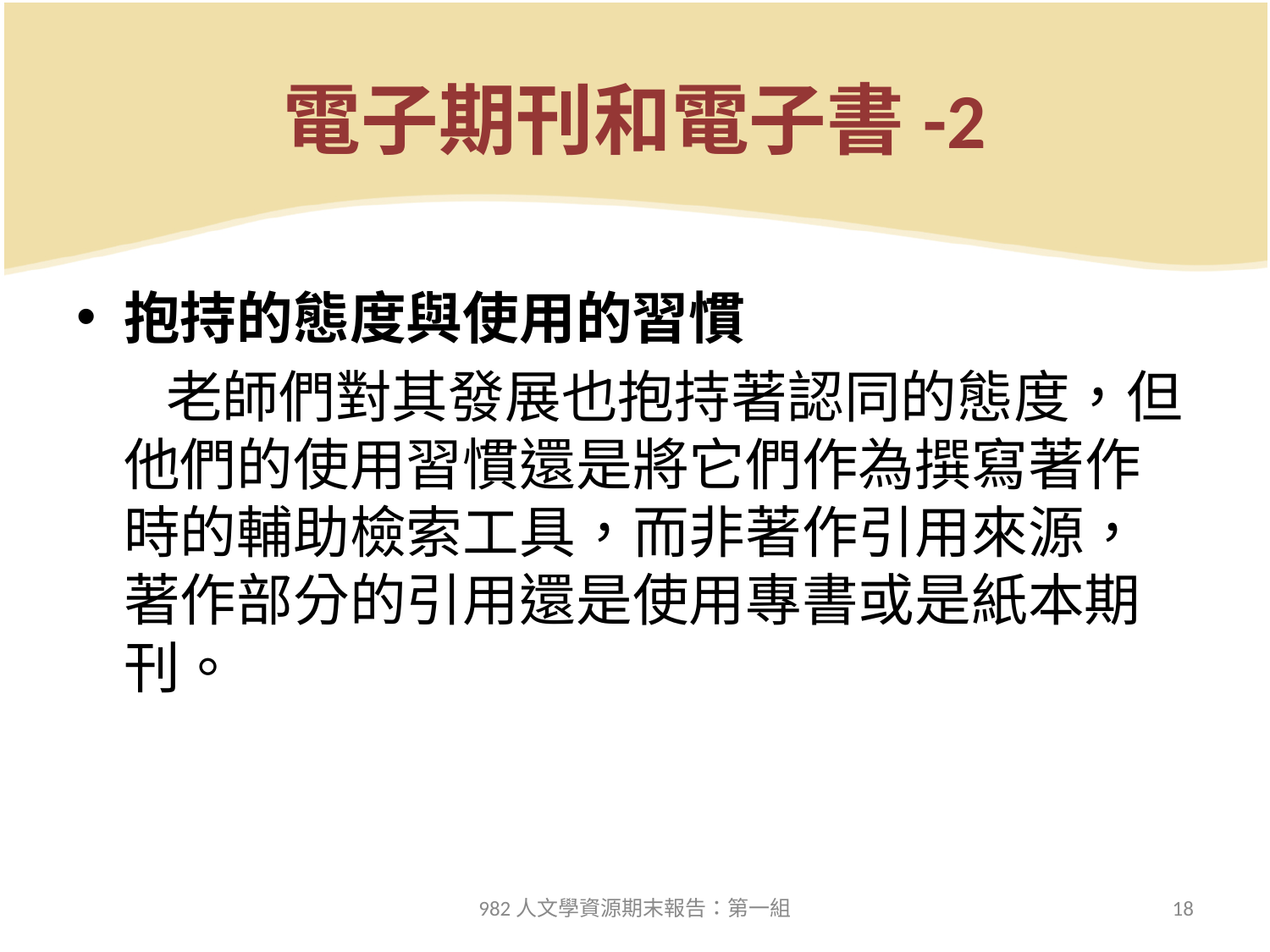

# 電子期刊和電子書-2
抱持的態度與使用的習慣
      老師們對其發展也抱持著認同的態度，但他們的使用習慣還是將它們作為撰寫著作時的輔助檢索工具，而非著作引用來源，著作部分的引用還是使用專書或是紙本期刊。

982人文學資源期末報告：第一組
18